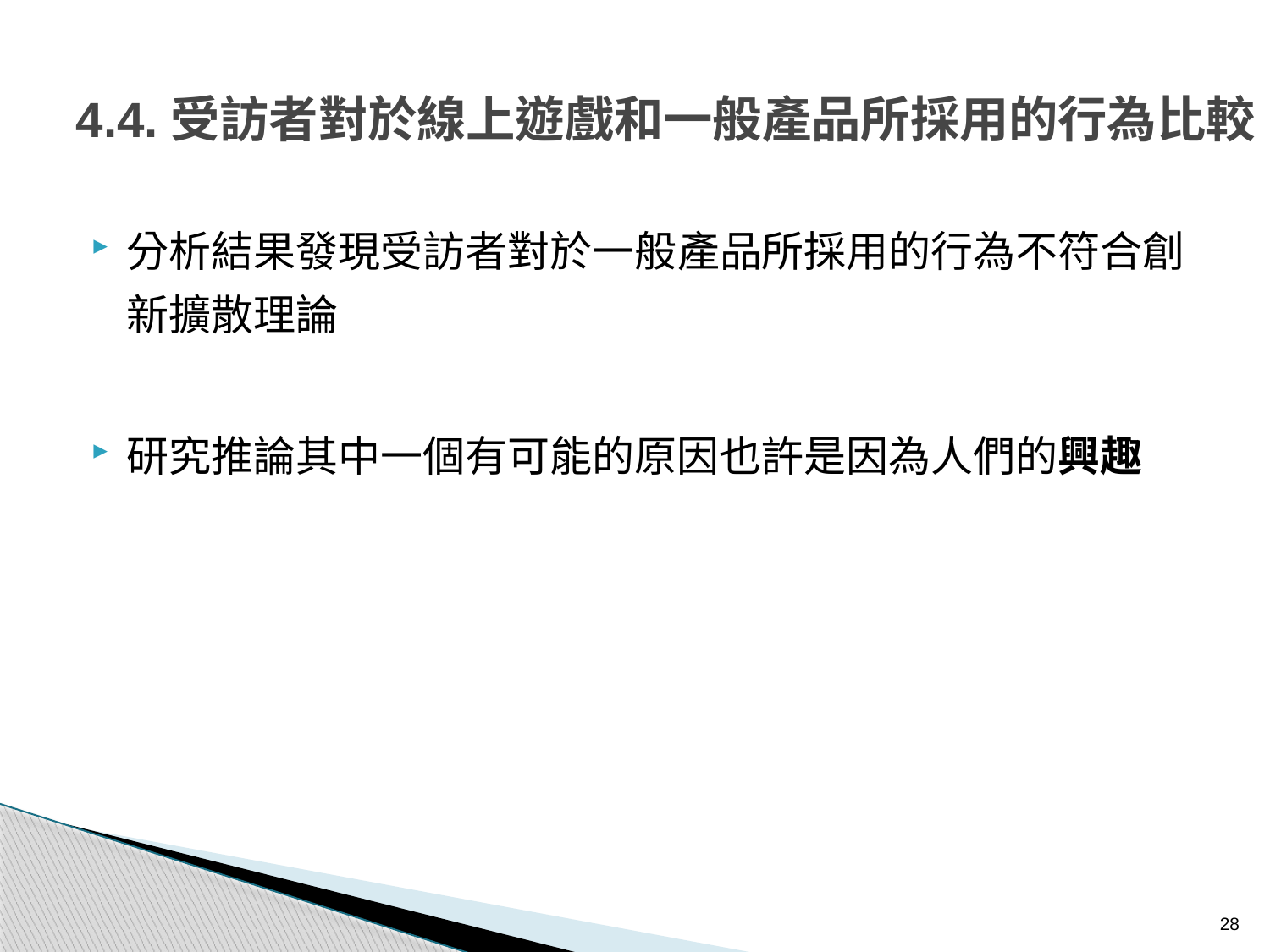

# 4.4.受訪者對於線上遊戲和一般產品所採用的行為比較
分析結果發現受訪者對於一般產品所採用的行為不符合創新擴散理論

研究推論其中一個有可能的原因也許是因為人們的興趣
28